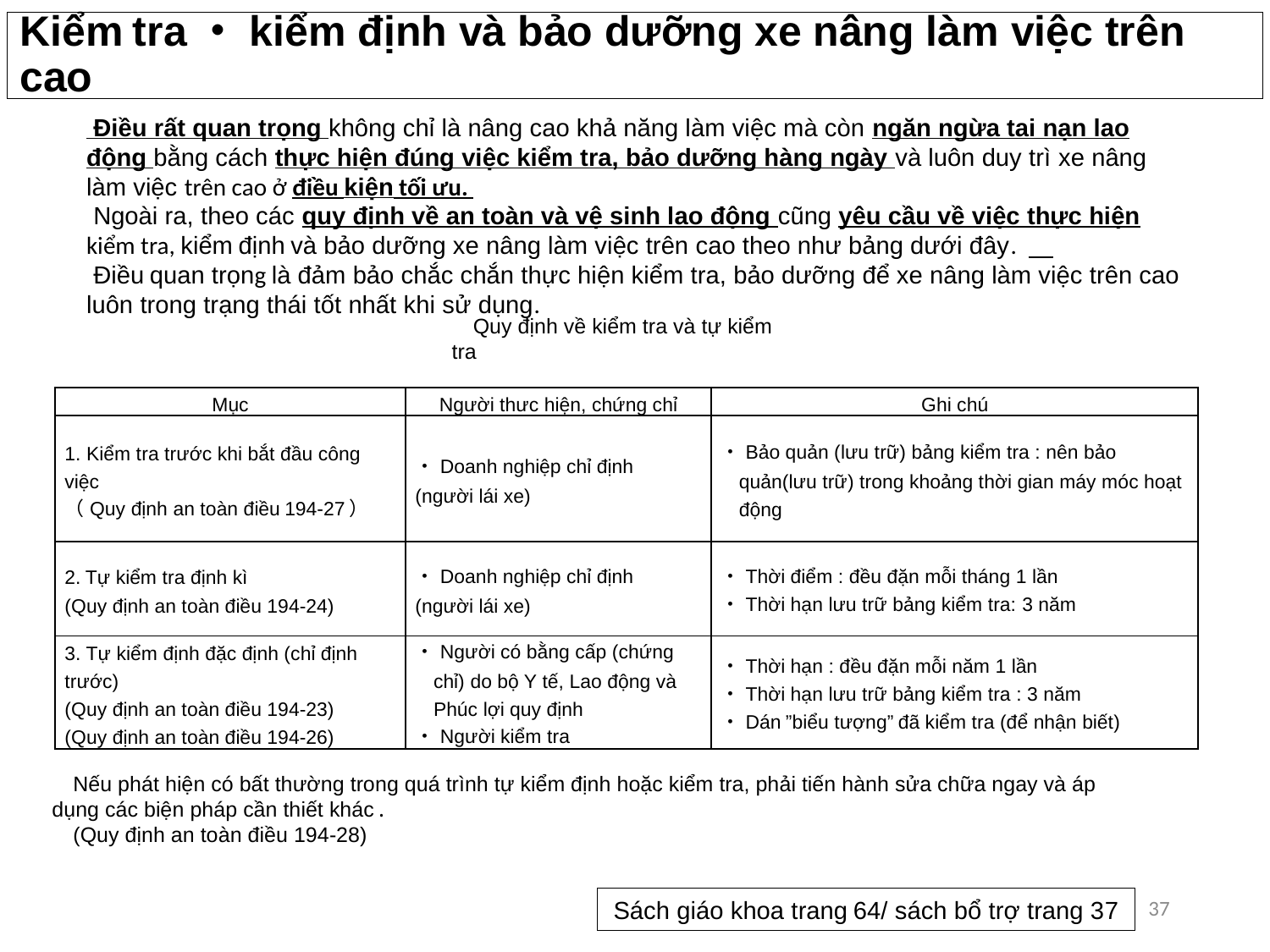

# Kiểm tra・kiểm định và bảo dưỡng xe nâng làm việc trên cao
 Điều rất quan trọng không chỉ là nâng cao khả năng làm việc mà còn ngăn ngừa tai nạn lao động bằng cách thực hiện đúng việc kiểm tra, bảo dưỡng hàng ngày và luôn duy trì xe nâng làm việc trên cao ở điều kiện tối ưu.
 Ngoài ra, theo các quy định về an toàn và vệ sinh lao động cũng yêu cầu về việc thực hiện kiểm tra, kiểm định và bảo dưỡng xe nâng làm việc trên cao theo như bảng dưới đây.
 Điều quan trọng là đảm bảo chắc chắn thực hiện kiểm tra, bảo dưỡng để xe nâng làm việc trên cao luôn trong trạng thái tốt nhất khi sử dụng.

Quy định về kiểm tra và tự kiểm tra
| Mục | Người thưc hiện, chứng chỉ | Ghi chú |
| --- | --- | --- |
| 1. Kiểm tra trước khi bắt đầu công việc （Quy định an toàn điều 194-27） | ・Doanh nghiệp chỉ định (người lái xe) | ・Bảo quản (lưu trữ) bảng kiểm tra : nên bảo quản(lưu trữ) trong khoảng thời gian máy móc hoạt động |
| 2. Tự kiểm tra định kì (Quy định an toàn điều 194-24) | ・Doanh nghiệp chỉ định (người lái xe) | ・Thời điểm : đều đặn mỗi tháng 1 lần ・Thời hạn lưu trữ bảng kiểm tra: 3 năm |
| 3. Tự kiểm định đặc định (chỉ định trước) (Quy định an toàn điều 194-23) (Quy định an toàn điều 194-26) | ・Người có bằng cấp (chứng chỉ) do bộ Y tế, Lao động và Phúc lợi quy định ・Người kiểm tra | ・Thời hạn : đều đặn mỗi năm 1 lần ・Thời hạn lưu trữ bảng kiểm tra : 3 năm ・Dán ”biểu tượng” đã kiểm tra (để nhận biết) |
Nếu phát hiện có bất thường trong quá trình tự kiểm định hoặc kiểm tra, phải tiến hành sửa chữa ngay và áp dụng các biện pháp cần thiết khác.
(Quy định an toàn điều 194-28)
37
Sách giáo khoa trang 64/ sách bổ trợ trang 37